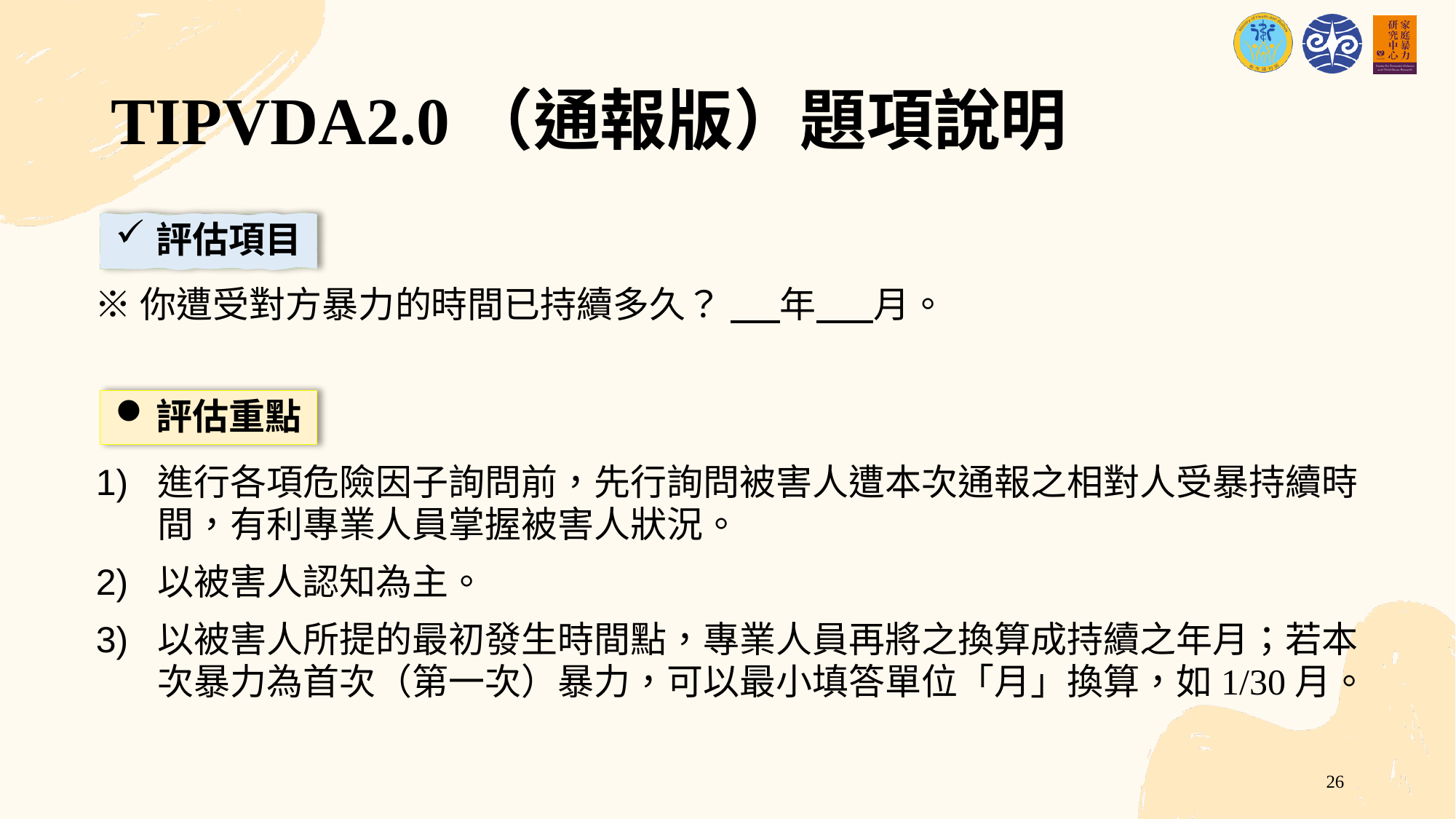

# TIPVDA2.0（通報版）題項說明
評估項目
※你遭受對方暴力的時間已持續多久？       年       月。
評估重點
進行各項危險因子詢問前，先行詢問被害人遭本次通報之相對人受暴持續時間，有利專業人員掌握被害人狀況。
以被害人認知為主。
以被害人所提的最初發生時間點，專業人員再將之換算成持續之年月；若本次暴力為首次（第一次）暴力，可以最小填答單位「月」換算，如1/30月。
26